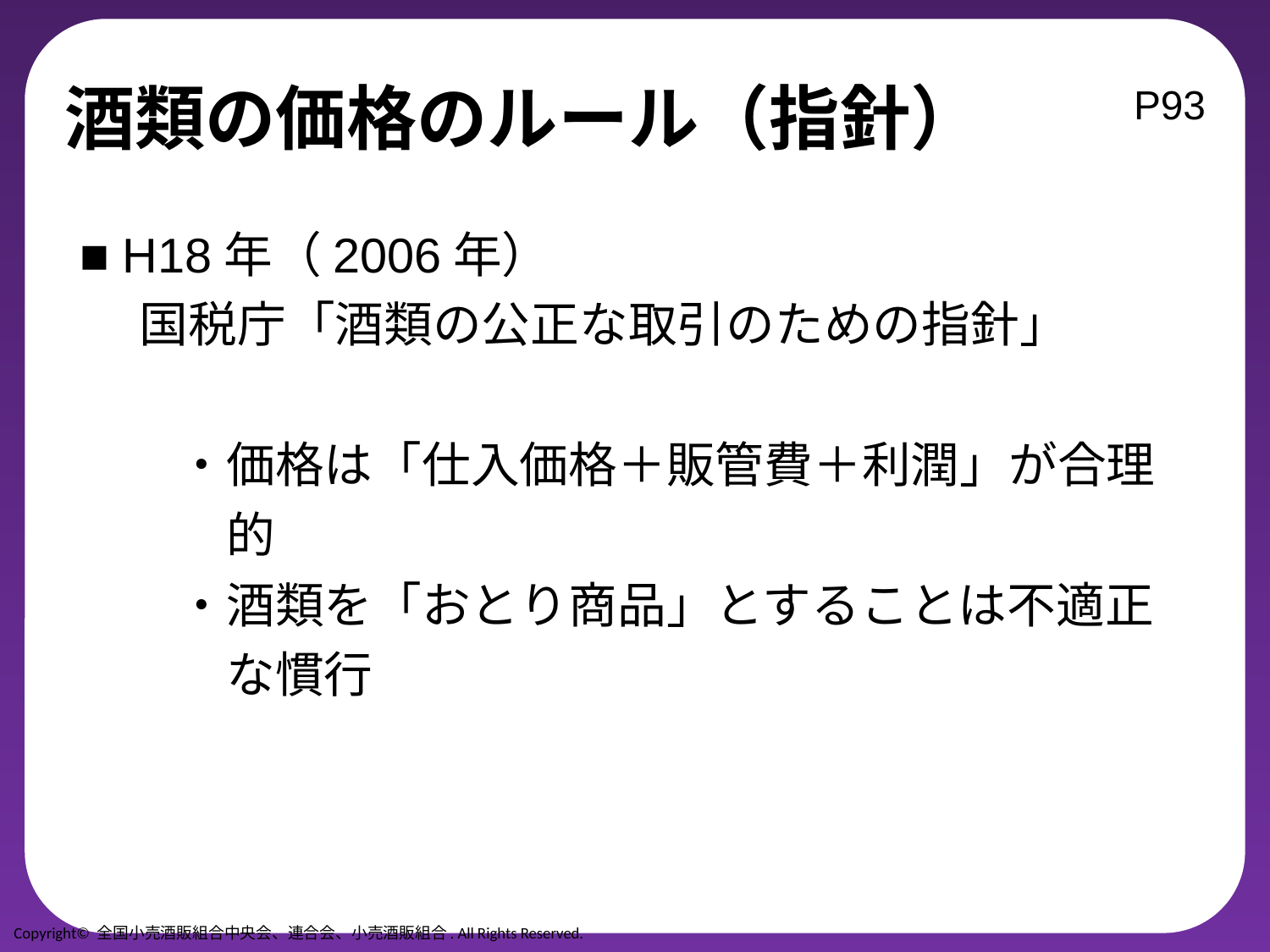

# 酒類の価格のルール（指針）
P93
■ H18年（2006年）
　 国税庁「酒類の公正な取引のための指針」

　　・価格は「仕入価格＋販管費＋利潤」が合理
　　　的
　　・酒類を「おとり商品」とすることは不適正
　　　な慣行

Copyright© 全国小売酒販組合中央会、連合会、小売酒販組合. All Rights Reserved.